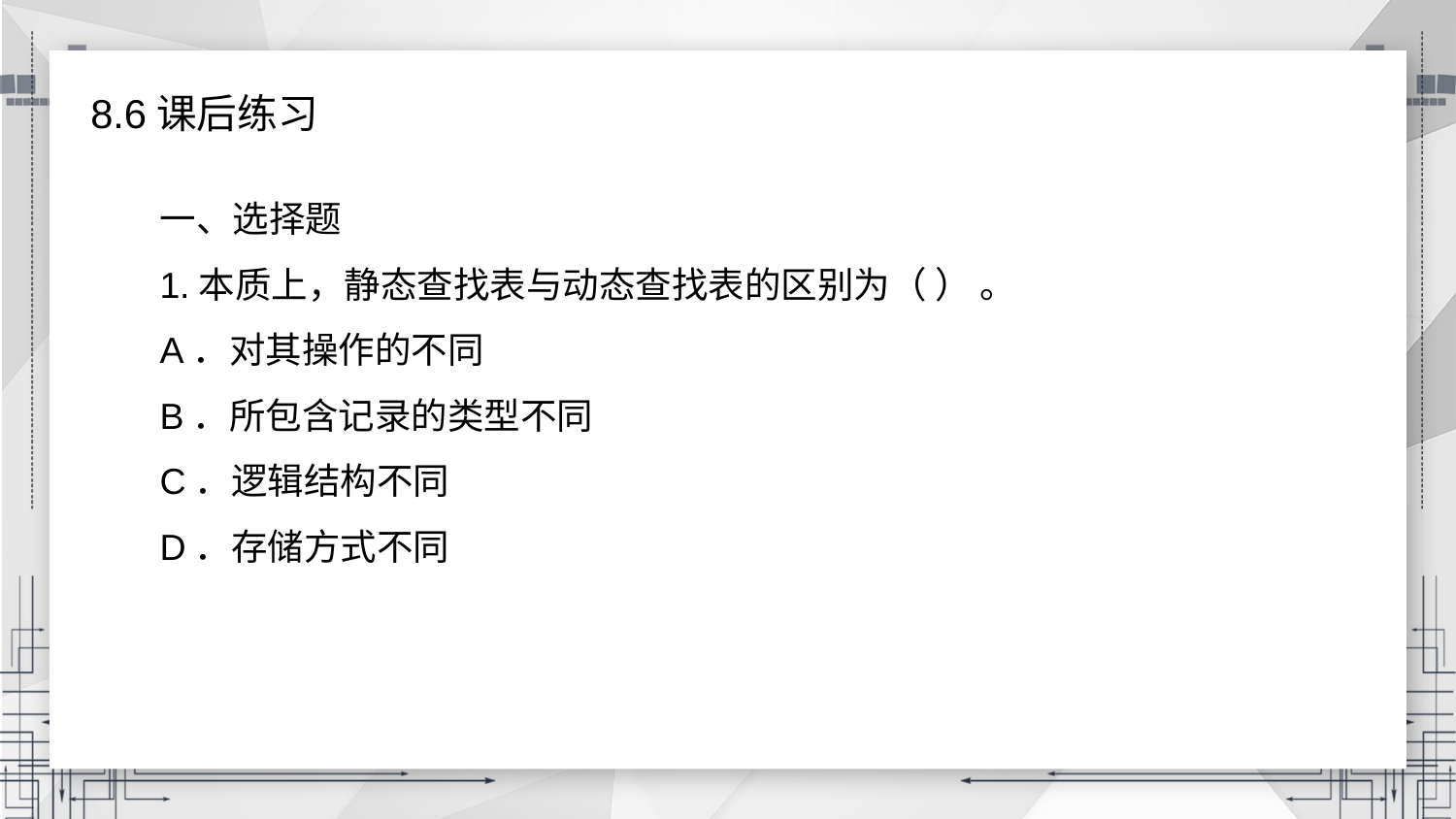

8.6课后练习
一、选择题
1.本质上，静态查找表与动态查找表的区别为（ ） 。
A．对其操作的不同
B．所包含记录的类型不同
C．逻辑结构不同
D．存储方式不同